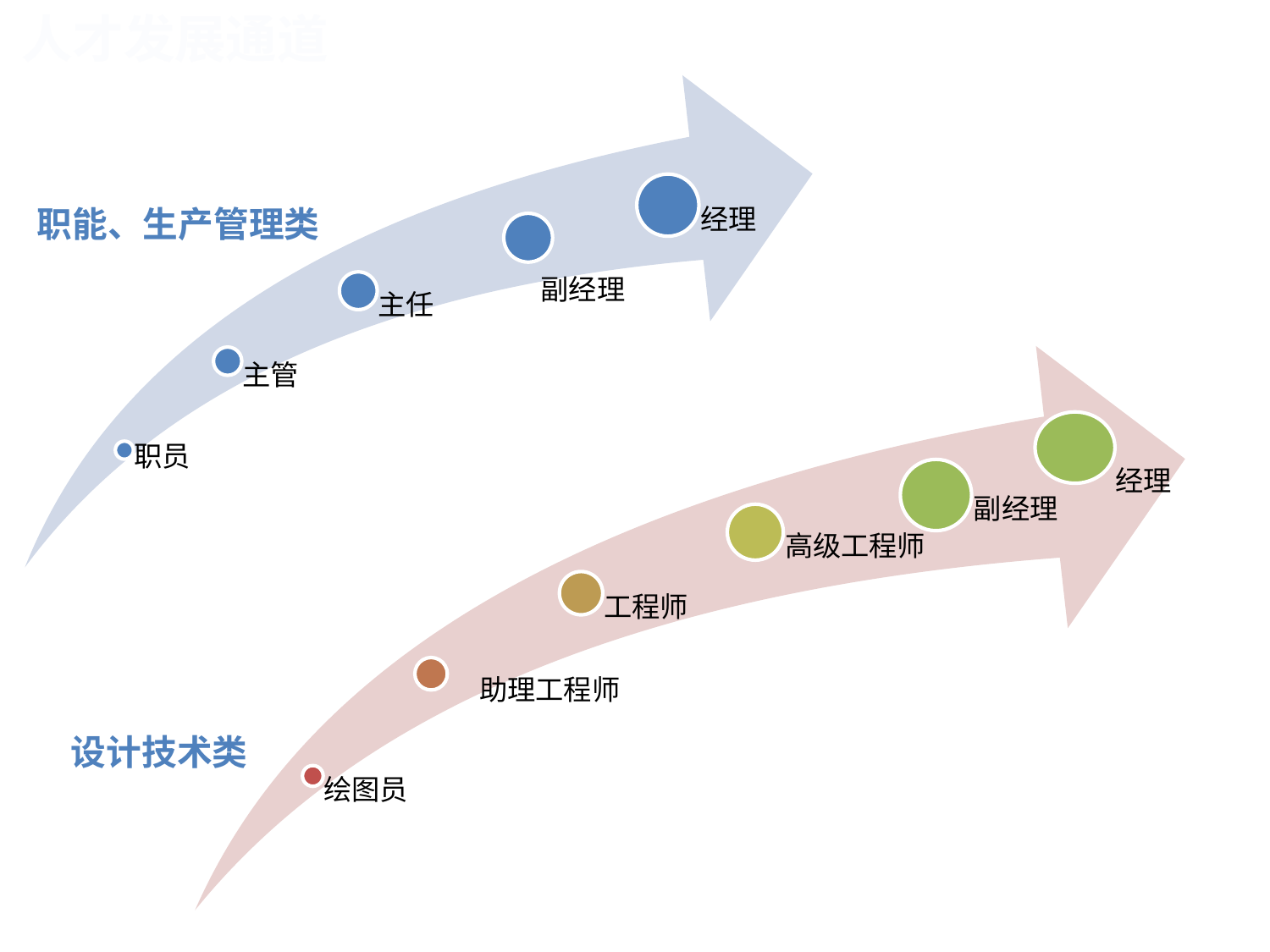

人才发展通道
职员
主管
主任
副经理
经理
职能、生产管理类
绘图员
助理工程师
工程师
高级工程师
副经理

经理
设计技术类